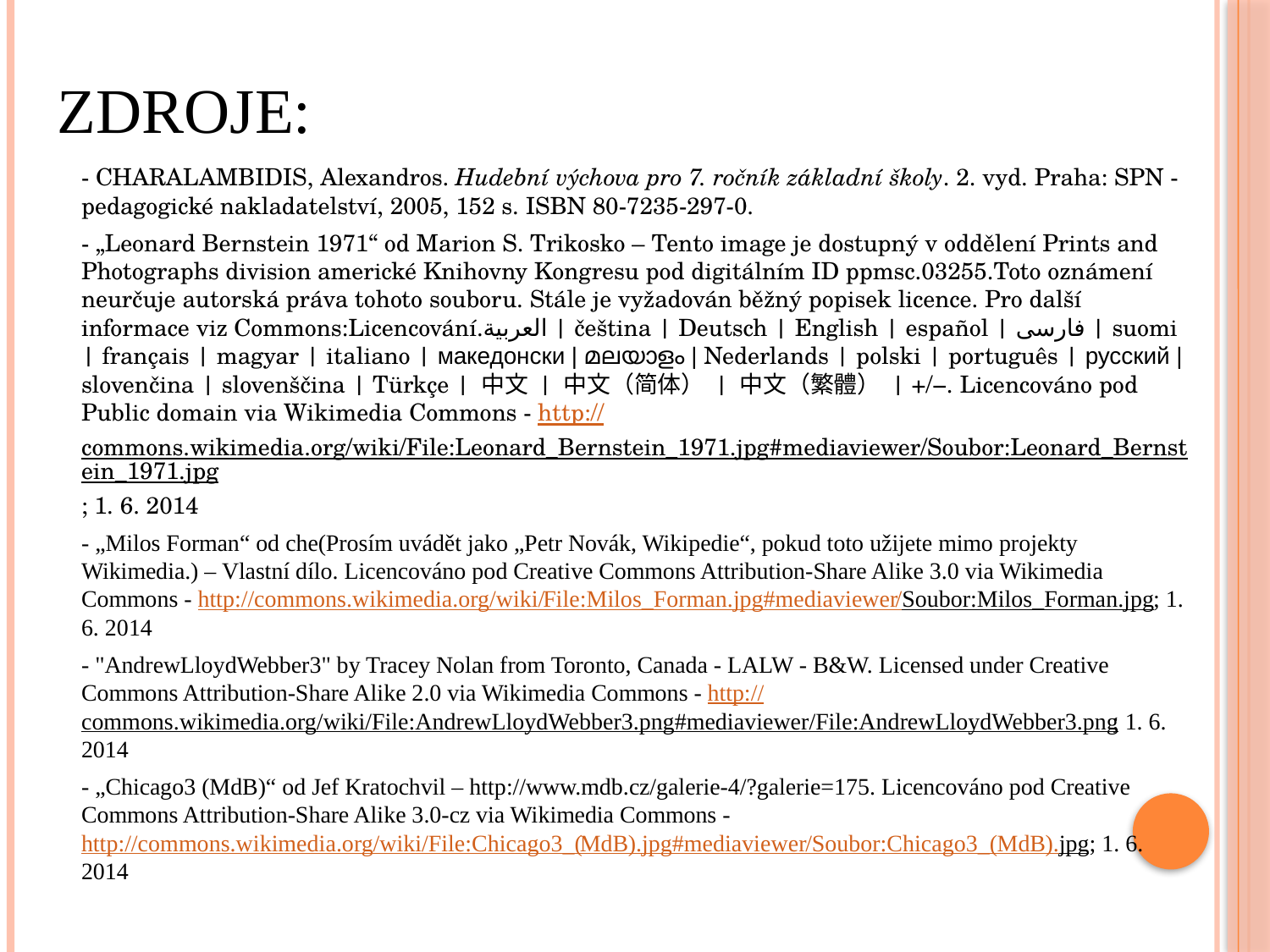

# Zdroje:
- CHARALAMBIDIS, Alexandros. Hudební výchova pro 7. ročník základní školy. 2. vyd. Praha: SPN - pedagogické nakladatelství, 2005, 152 s. ISBN 80-7235-297-0.
- „Leonard Bernstein 1971“ od Marion S. Trikosko – Tento image je dostupný v oddělení Prints and Photographs division americké Knihovny Kongresu pod digitálním ID ppmsc.03255.Toto oznámení neurčuje autorská práva tohoto souboru. Stále je vyžadován běžný popisek licence. Pro další informace viz Commons:Licencování.العربية | čeština | Deutsch | English | español | فارسی | suomi | français | magyar | italiano | македонски | മലയാളം | Nederlands | polski | português | русский | slovenčina | slovenščina | Türkçe | 中文 | 中文（简体）‎ | 中文（繁體）‎ | +/−. Licencováno pod Public domain via Wikimedia Commons - http://commons.wikimedia.org/wiki/File:Leonard_Bernstein_1971.jpg#mediaviewer/Soubor:Leonard_Bernstein_1971.jpg; 1. 6. 2014
- „Milos Forman“ od che(Prosím uvádět jako „Petr Novák, Wikipedie“, pokud toto užijete mimo projekty Wikimedia.) – Vlastní dílo. Licencováno pod Creative Commons Attribution-Share Alike 3.0 via Wikimedia Commons - http://commons.wikimedia.org/wiki/File:Milos_Forman.jpg#mediaviewer/Soubor:Milos_Forman.jpg; 1. 6. 2014
- "AndrewLloydWebber3" by Tracey Nolan from Toronto, Canada - LALW - B&W. Licensed under Creative Commons Attribution-Share Alike 2.0 via Wikimedia Commons - http://commons.wikimedia.org/wiki/File:AndrewLloydWebber3.png#mediaviewer/File:AndrewLloydWebber3.png; 1. 6. 2014
- „Chicago3 (MdB)“ od Jef Kratochvil – http://www.mdb.cz/galerie-4/?galerie=175. Licencováno pod Creative Commons Attribution-Share Alike 3.0-cz via Wikimedia Commons - http://commons.wikimedia.org/wiki/File:Chicago3_(MdB).jpg#mediaviewer/Soubor:Chicago3_(MdB).jpg; 1. 6. 2014